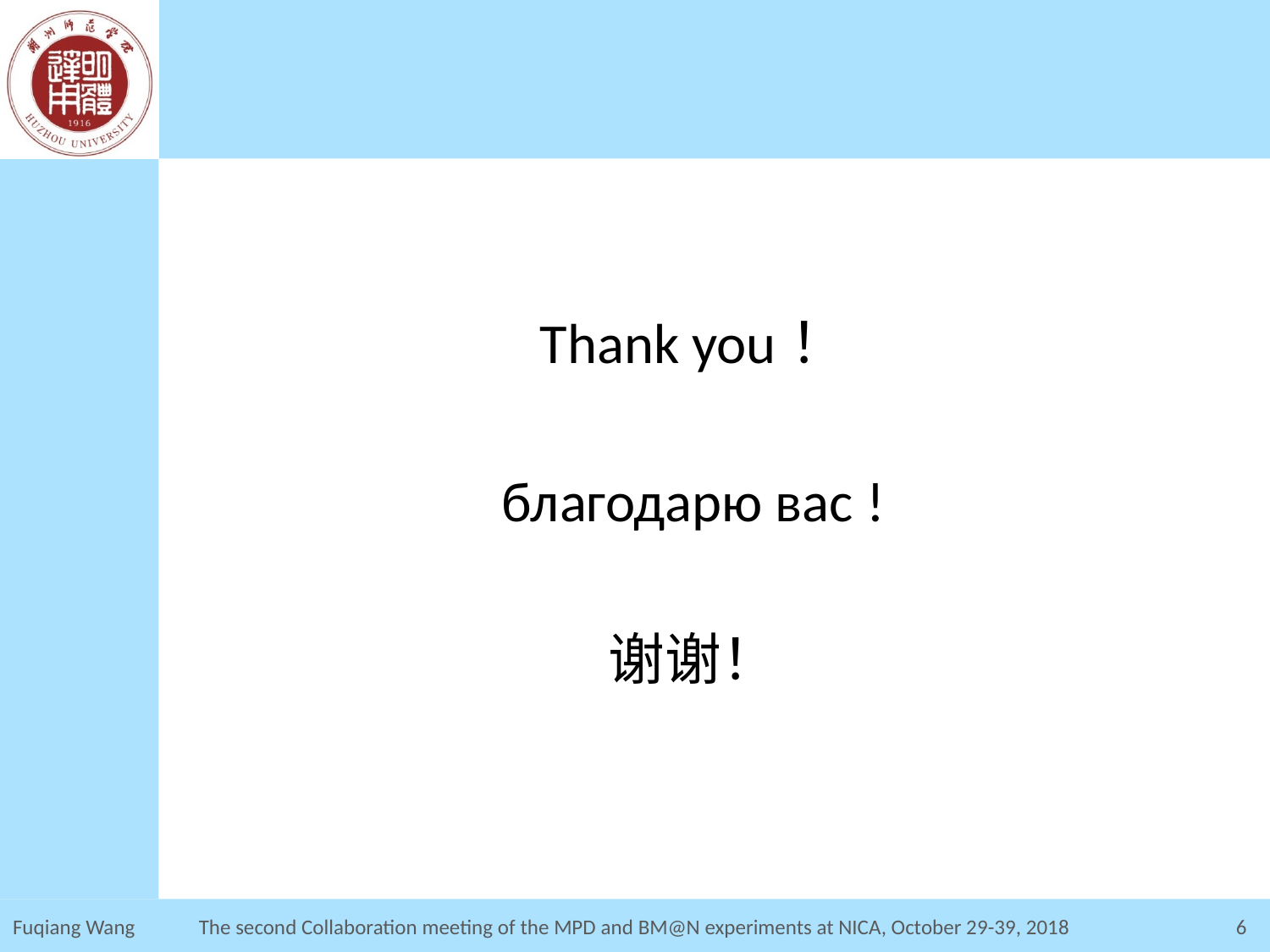

#

Thank you！

благодарю вас !

谢谢！

Fuqiang Wang
The second Collaboration meeting of the MPD and BM@N experiments at NICA, October 29-39, 2018
6